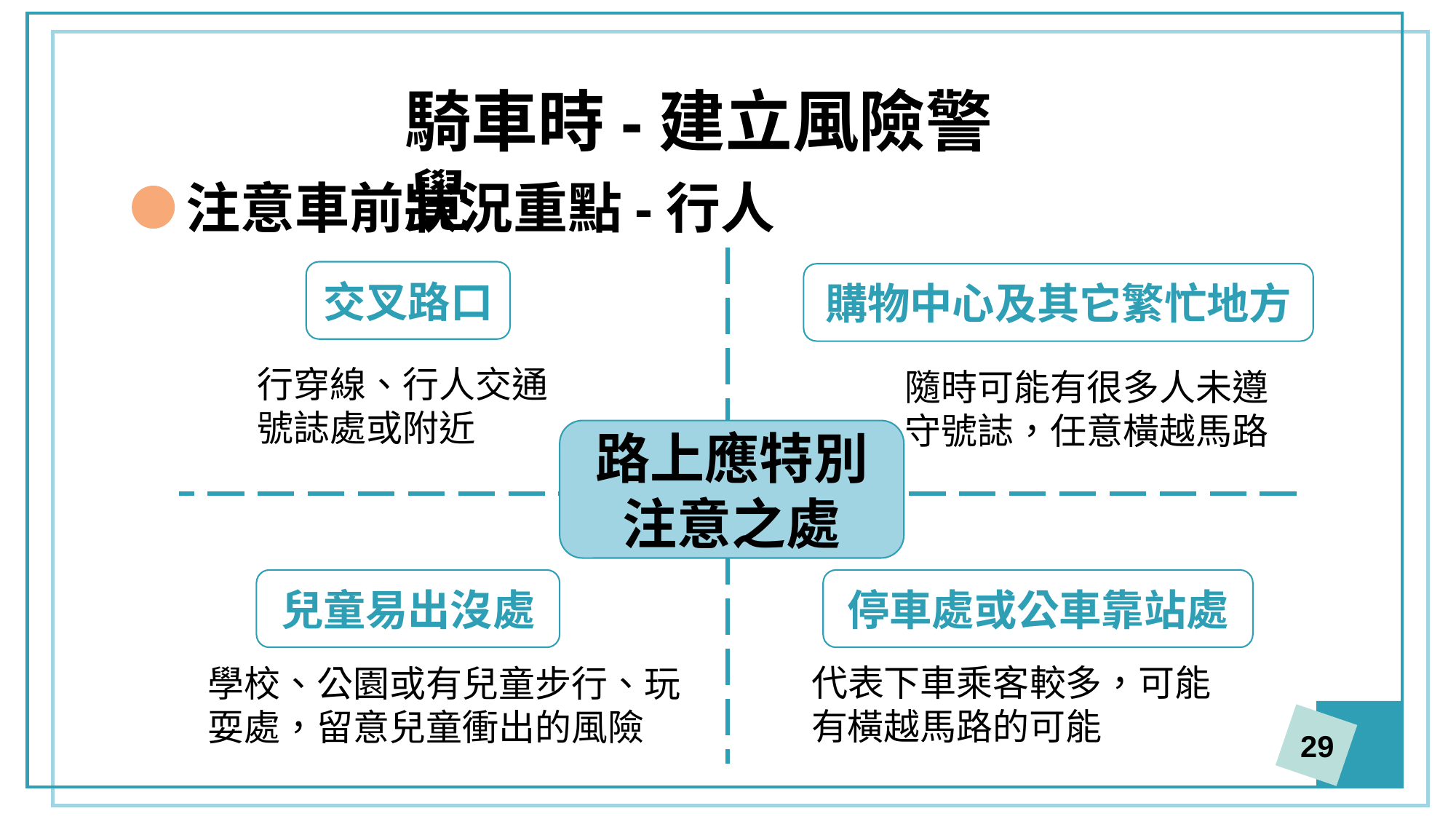

騎車時-建立風險警覺
注意車前狀況重點-行人

交叉路口
購物中心及其它繁忙地方
行穿線、行人交通號誌處或附近
隨時可能有很多人未遵守號誌，任意橫越馬路
路上應特別注意之處
兒童易出沒處
停車處或公車靠站處
代表下車乘客較多，可能有橫越馬路的可能
學校、公園或有兒童步行、玩耍處，留意兒童衝出的風險

29